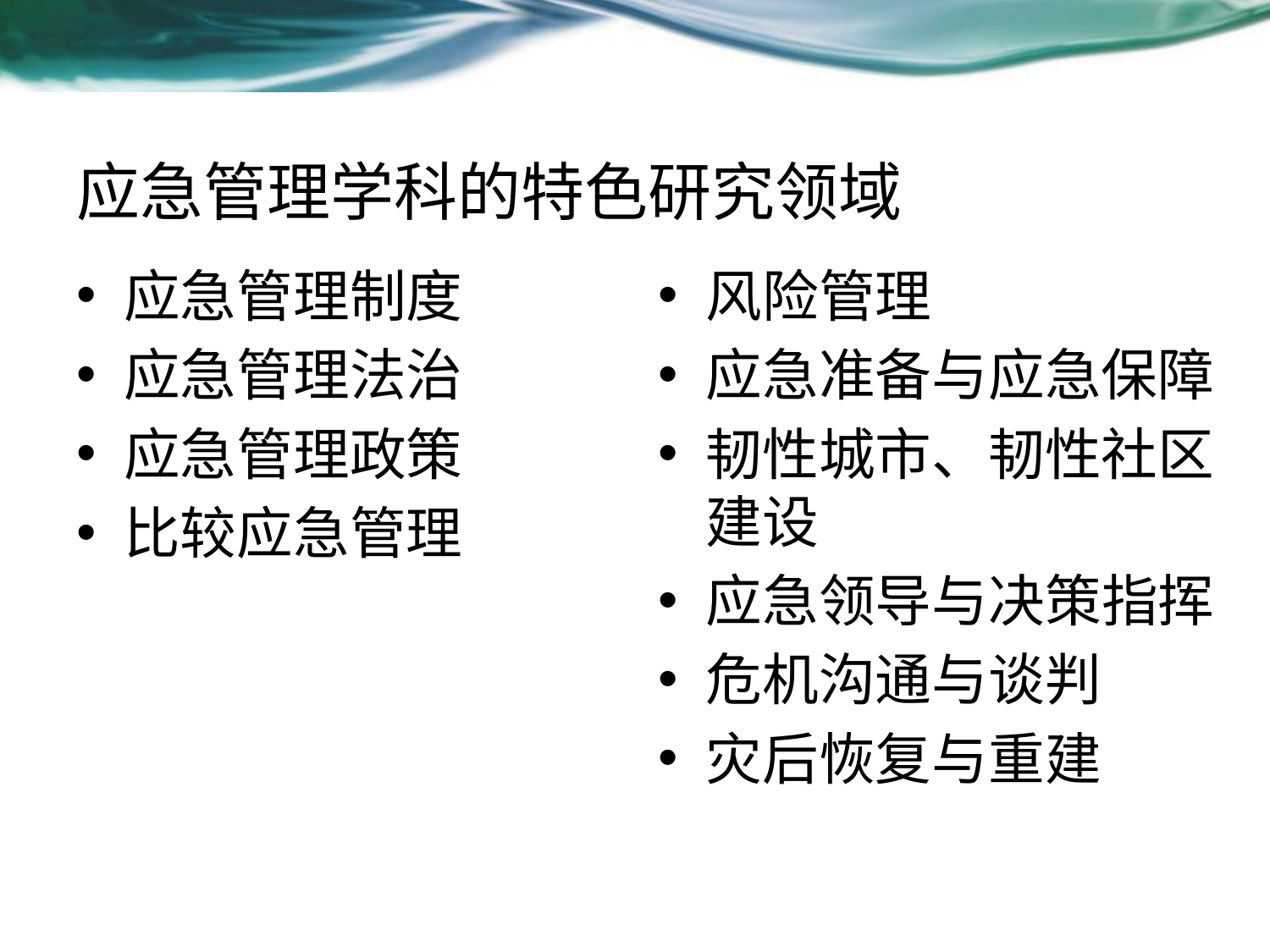

# 应急管理学科的特色研究领域
应急管理制度
应急管理法治
应急管理政策
比较应急管理
风险管理
应急准备与应急保障
韧性城市、韧性社区建设
应急领导与决策指挥
危机沟通与谈判
灾后恢复与重建